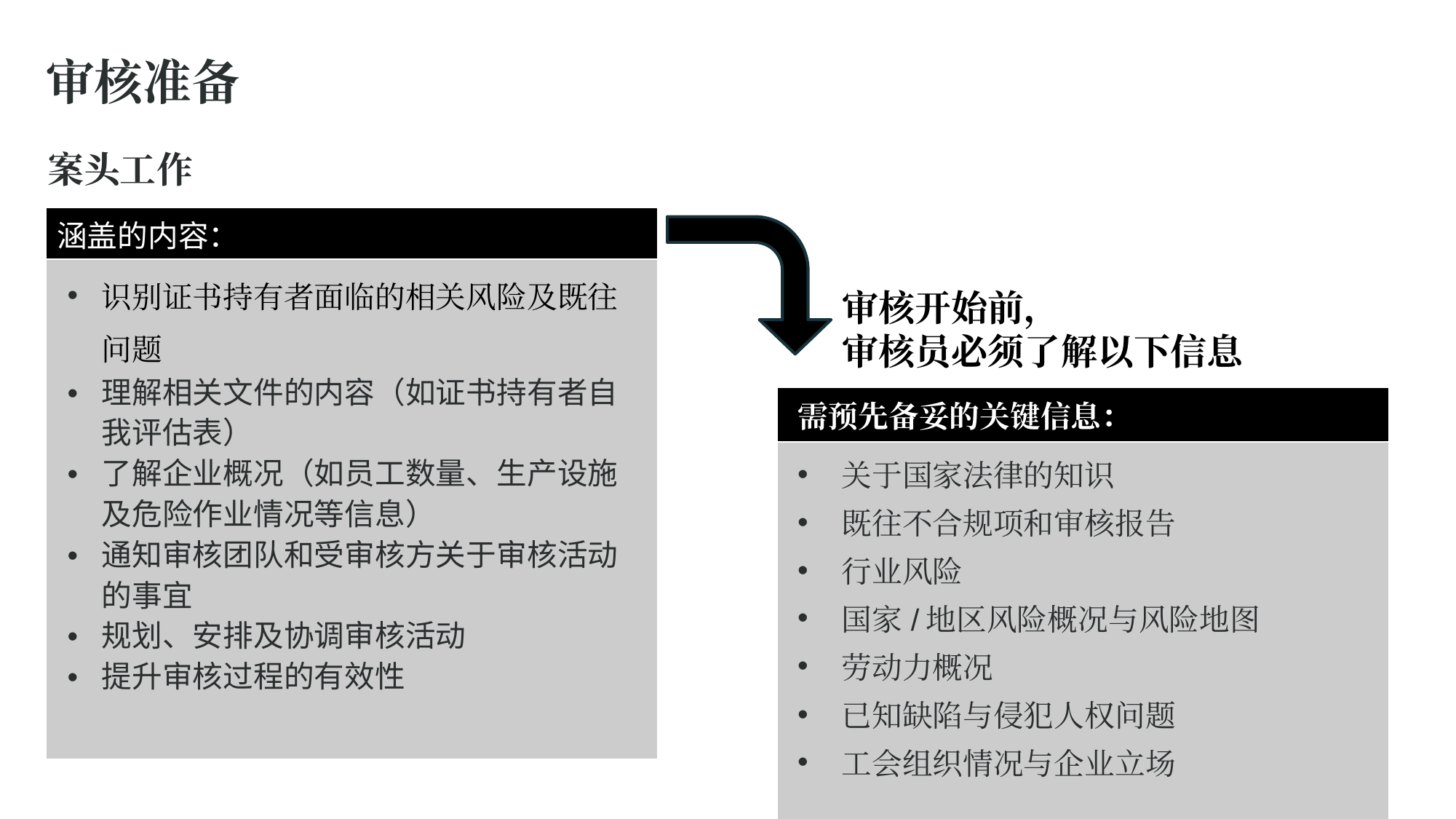

审核准备
案头工作

| 涵盖的内容： |
| --- |
| 识别证书持有者面临的相关风险及既往问题 理解相关文件的内容（如证书持有者自我评估表） 了解企业概况（如员工数量、生产设施及危险作业情况等信息） 通知审核团队和受审核方关于审核活动的事宜 规划、安排及协调审核活动 提升审核过程的有效性 |
审核开始前，
审核员必须了解以下信息

| 需预先备妥的关键信息： |
| --- |
| 关于国家法律的知识 既往不合规项和审核报告 行业风险 国家/地区风险概况与风险地图 劳动力概况 已知缺陷与侵犯人权问题 工会组织情况与企业立场 |
5